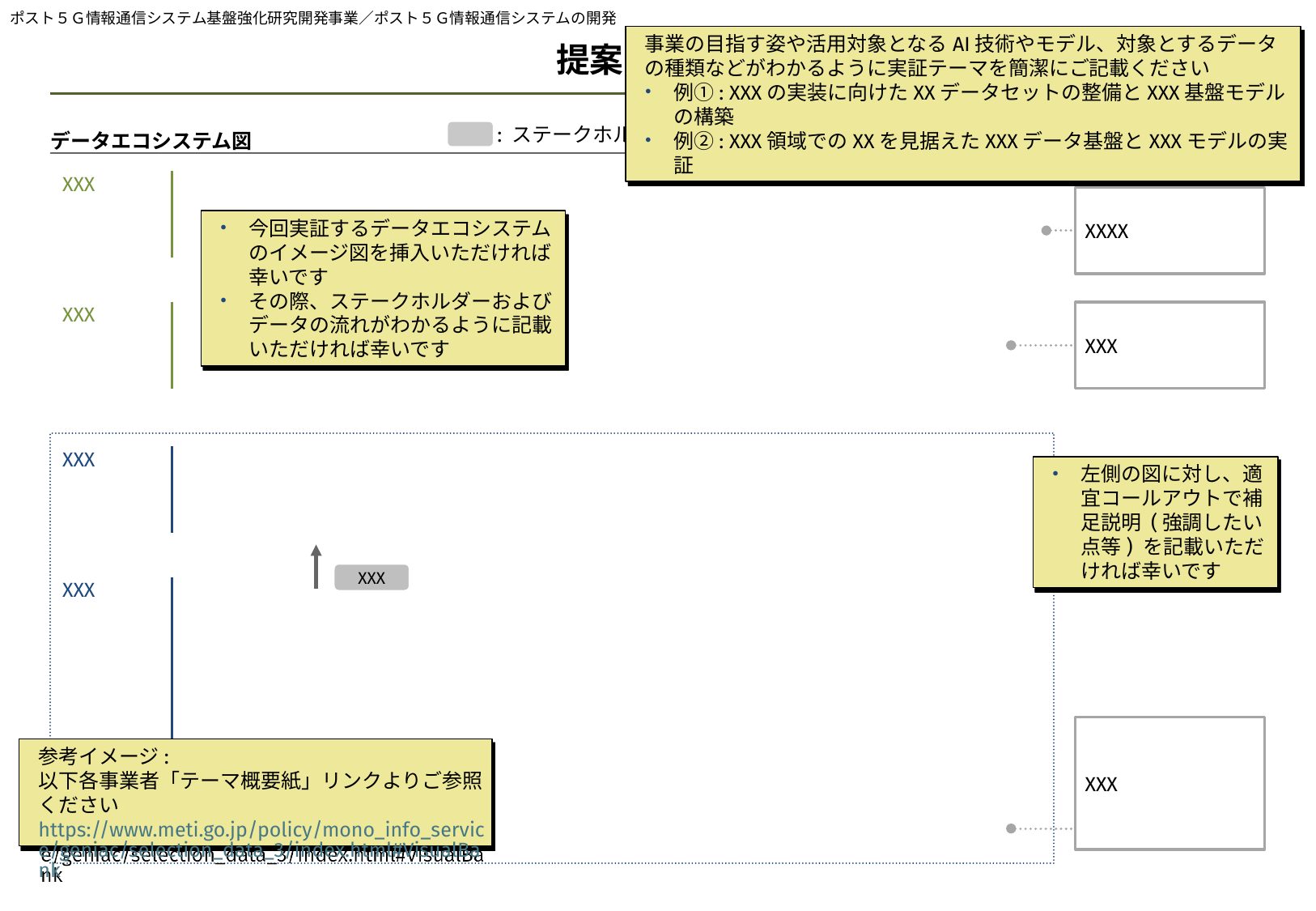

ポスト５Ｇ情報通信システム基盤強化研究開発事業／ポスト５Ｇ情報通信システムの開発
提案テーマ名
事業の目指す姿や活用対象となるAI技術やモデル、対象とするデータの種類などがわかるように実証テーマを簡潔にご記載ください
例①: XXXの実装に向けたXXデータセットの整備とXXX基盤モデルの構築
例②: XXX領域でのXXを見据えたXXXデータ基盤とXXXモデルの実証
補足
データエコシステム図

: ステークホルダー

: 実証範囲
: データの流れ
XXX
XXXX
今回実証するデータエコシステムのイメージ図を挿入いただければ幸いです
その際、ステークホルダーおよびデータの流れがわかるように記載いただければ幸いです
XXX
XXX

XXX
左側の図に対し、適宜コールアウトで補足説明 (強調したい点等) を記載いただければ幸いです
XXX
XXX
XXX
参考イメージ:
以下各事業者「テーマ概要紙」リンクよりご参照ください
https://www.meti.go.jp/policy/mono_info_service/geniac/selection_data_3/index.html#VisualBank